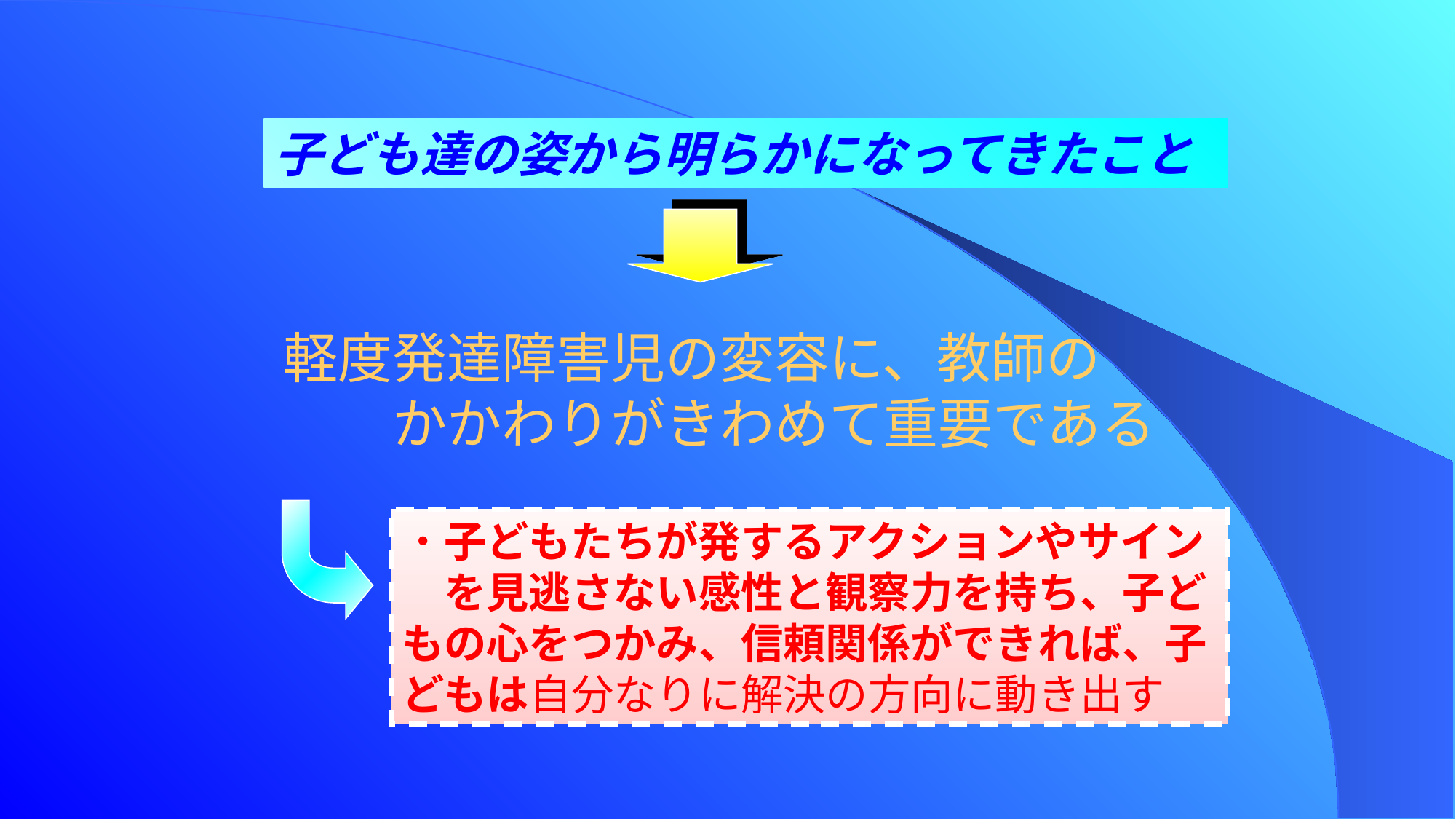

子ども達の姿から明らかになってきたこと

軽度発達障害児の変容に、教師の　　　かかわりがきわめて重要である

・子どもたちが発するアクションやサイン　を見逃さない感性と観察力を持ち、子どもの心をつかみ、信頼関係ができれば、子どもは自分なりに解決の方向に動き出す